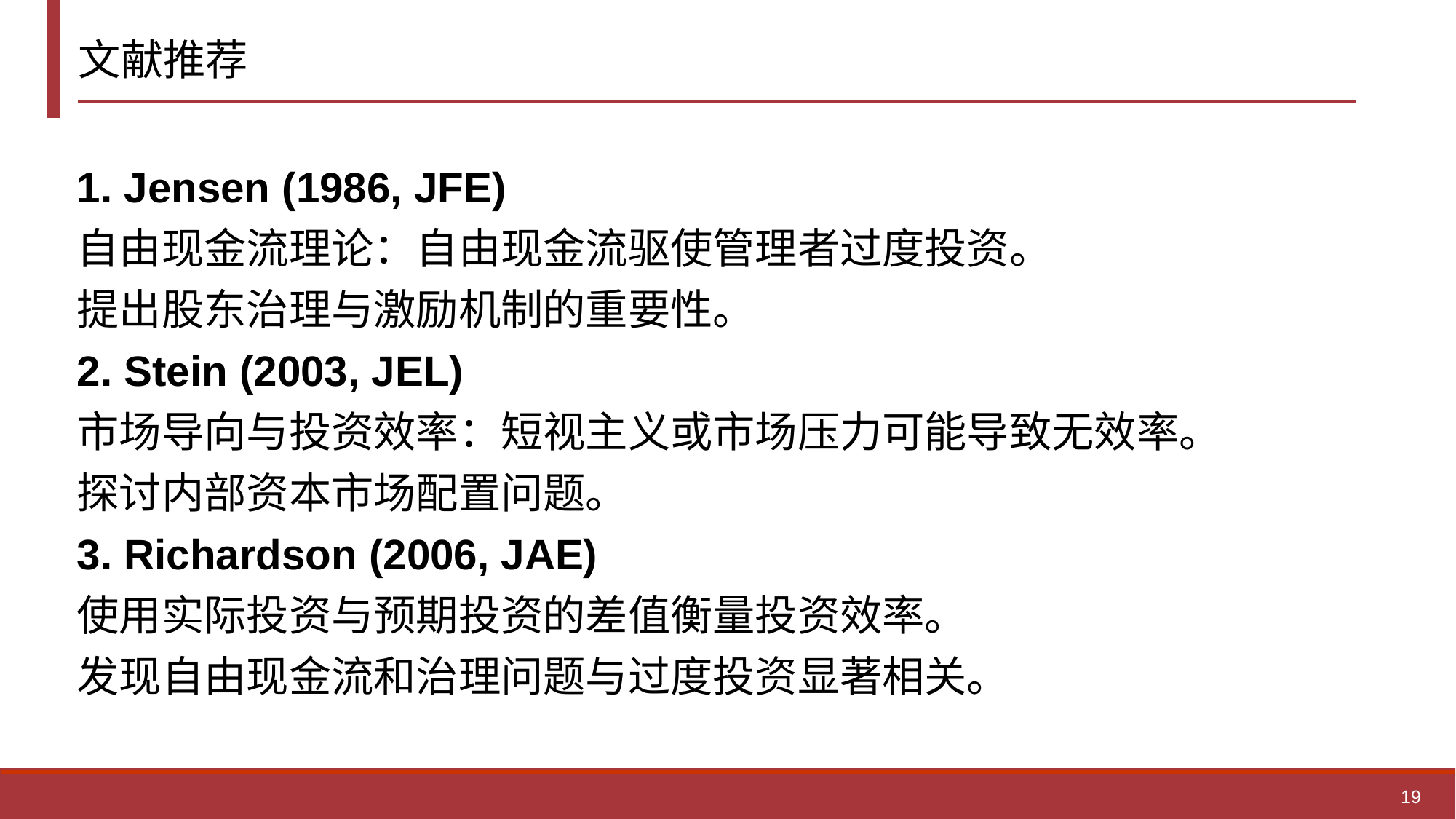

# 文献推荐
1. Jensen (1986, JFE)
自由现金流理论：自由现金流驱使管理者过度投资。
提出股东治理与激励机制的重要性。
2. Stein (2003, JEL)
市场导向与投资效率：短视主义或市场压力可能导致无效率。
探讨内部资本市场配置问题。
3. Richardson (2006, JAE)
使用实际投资与预期投资的差值衡量投资效率。
发现自由现金流和治理问题与过度投资显著相关。

19